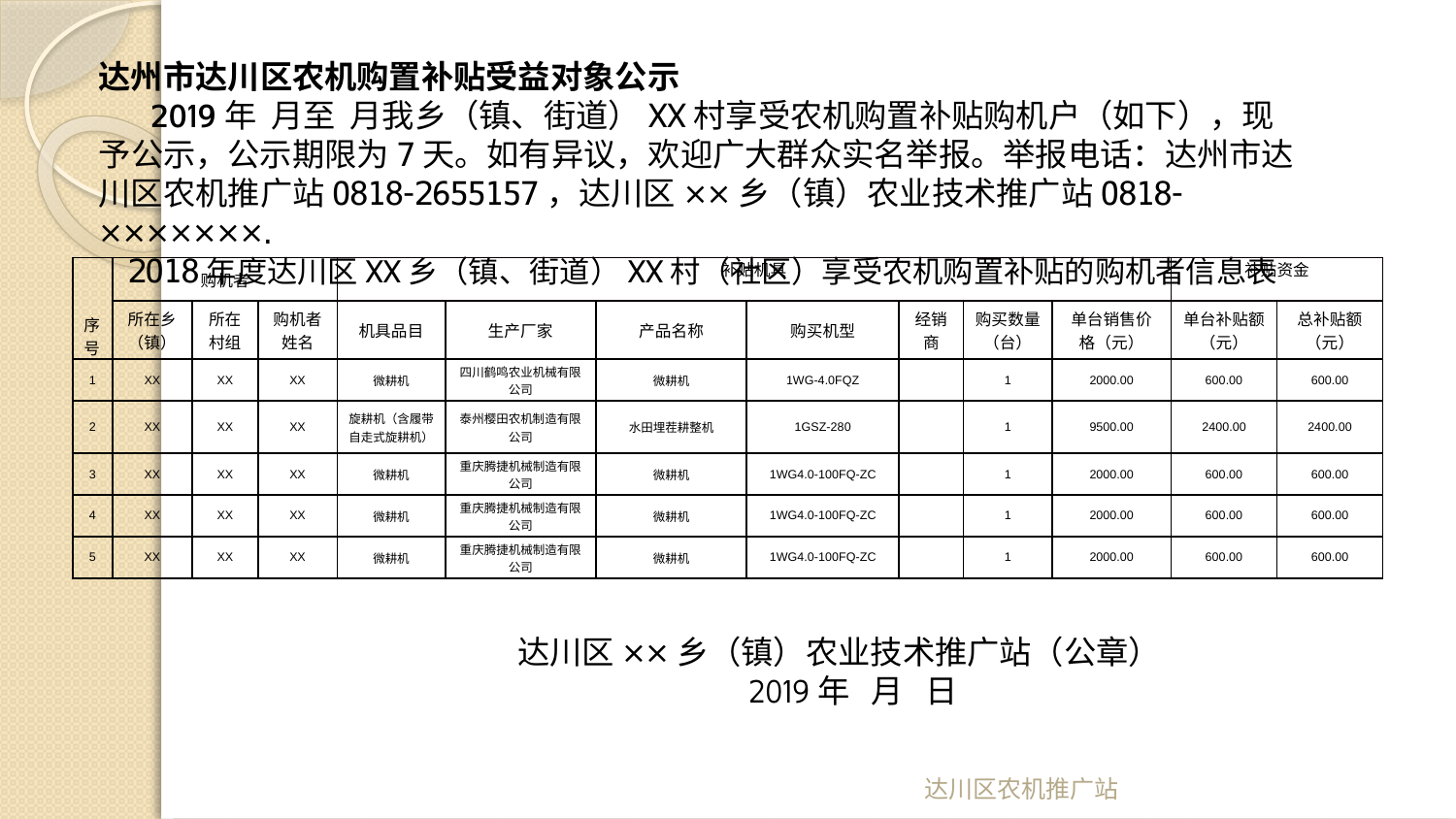

达州市达川区农机购置补贴受益对象公示     2019年  月至  月我乡（镇、街道）XX村享受农机购置补贴购机户（如下），现予公示，公示期限为7天。如有异议，欢迎广大群众实名举报。举报电话：达州市达川区农机推广站0818-2655157，达川区××乡（镇）农业技术推广站0818-×××××××.2018年度达川区XX乡（镇、街道）XX村（社区）享受农机购置补贴的购机者信息表
| 序号 | 购机者 |  |  | 补贴机具 |  |  |  |  |  |  | 补贴资金 |  |
| --- | --- | --- | --- | --- | --- | --- | --- | --- | --- | --- | --- | --- |
|  | 所在乡（镇） | 所在村组 | 购机者姓名 | 机具品目 | 生产厂家 | 产品名称 | 购买机型 | 经销商 | 购买数量（台） | 单台销售价格（元） | 单台补贴额（元） | 总补贴额（元） |
| 1 | XX | XX | XX | 微耕机 | 四川鹤鸣农业机械有限公司 | 微耕机 | 1WG-4.0FQZ |  | 1 | 2000.00 | 600.00 | 600.00 |
| 2 | XX | XX | XX | 旋耕机（含履带自走式旋耕机） | 泰州樱田农机制造有限公司 | 水田埋茬耕整机 | 1GSZ-280 |  | 1 | 9500.00 | 2400.00 | 2400.00 |
| 3 | XX | XX | XX | 微耕机 | 重庆腾捷机械制造有限公司 | 微耕机 | 1WG4.0-100FQ-ZC |  | 1 | 2000.00 | 600.00 | 600.00 |
| 4 | XX | XX | XX | 微耕机 | 重庆腾捷机械制造有限公司 | 微耕机 | 1WG4.0-100FQ-ZC |  | 1 | 2000.00 | 600.00 | 600.00 |
| 5 | XX | XX | XX | 微耕机 | 重庆腾捷机械制造有限公司 | 微耕机 | 1WG4.0-100FQ-ZC |  | 1 | 2000.00 | 600.00 | 600.00 |
   达川区××乡（镇）农业技术推广站（公章）                          2019年   月   日
达川区农机推广站